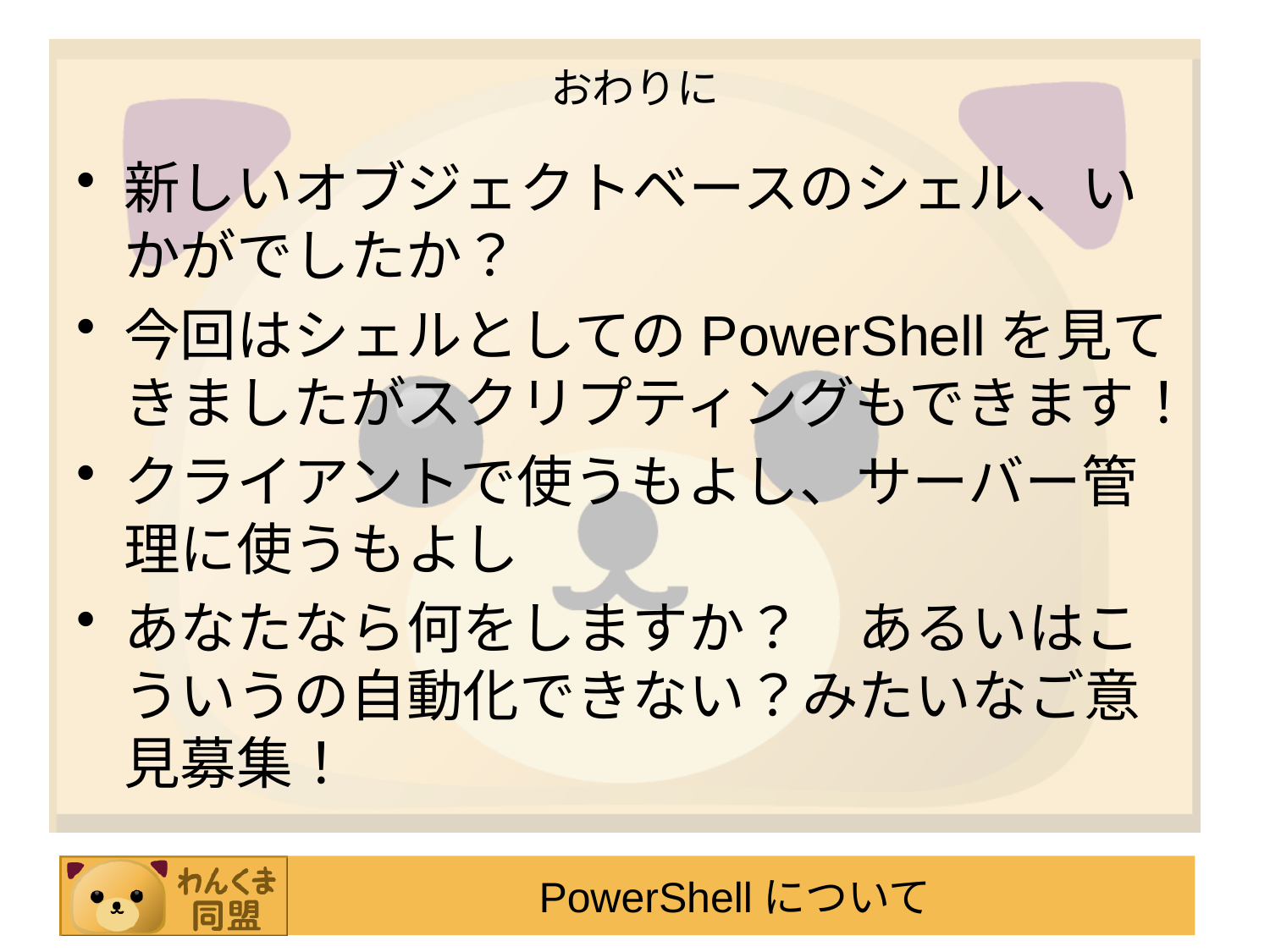

# おわりに
新しいオブジェクトベースのシェル、いかがでしたか？
今回はシェルとしてのPowerShellを見てきましたがスクリプティングもできます！
クライアントで使うもよし、サーバー管理に使うもよし
あなたなら何をしますか？　あるいはこういうの自動化できない？みたいなご意見募集！